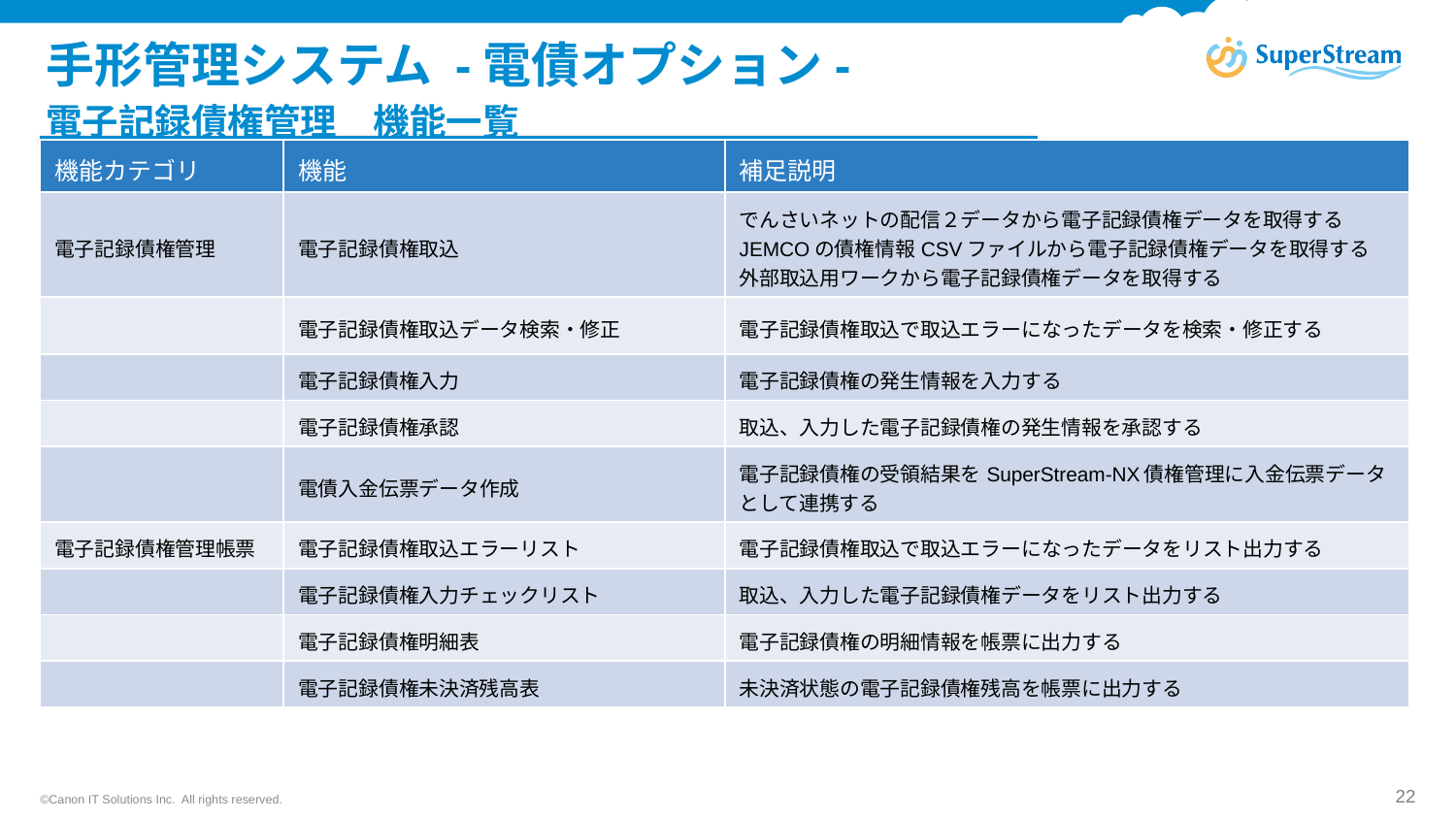

# 手形管理システム -電債オプション-
電子記録債権管理　機能一覧

| 機能カテゴリ | 機能 | 補足説明 |
| --- | --- | --- |
| 電子記録債権管理 | 電子記録債権取込 | でんさいネットの配信２データから電子記録債権データを取得する JEMCOの債権情報CSVファイルから電子記録債権データを取得する 外部取込用ワークから電子記録債権データを取得する |
|  | 電子記録債権取込データ検索・修正 | 電子記録債権取込で取込エラーになったデータを検索・修正する |
|  | 電子記録債権入力 | 電子記録債権の発生情報を入力する |
|  | 電子記録債権承認 | 取込、入力した電子記録債権の発生情報を承認する |
|  | 電債入金伝票データ作成 | 電子記録債権の受領結果をSuperStream-NX債権管理に入金伝票データとして連携する |
| 電子記録債権管理帳票 | 電子記録債権取込エラーリスト | 電子記録債権取込で取込エラーになったデータをリスト出力する |
|  | 電子記録債権入力チェックリスト | 取込、入力した電子記録債権データをリスト出力する |
|  | 電子記録債権明細表 | 電子記録債権の明細情報を帳票に出力する |
|  | 電子記録債権未決済残高表 | 未決済状態の電子記録債権残高を帳票に出力する |
©Canon IT Solutions Inc.  All rights reserved.
22